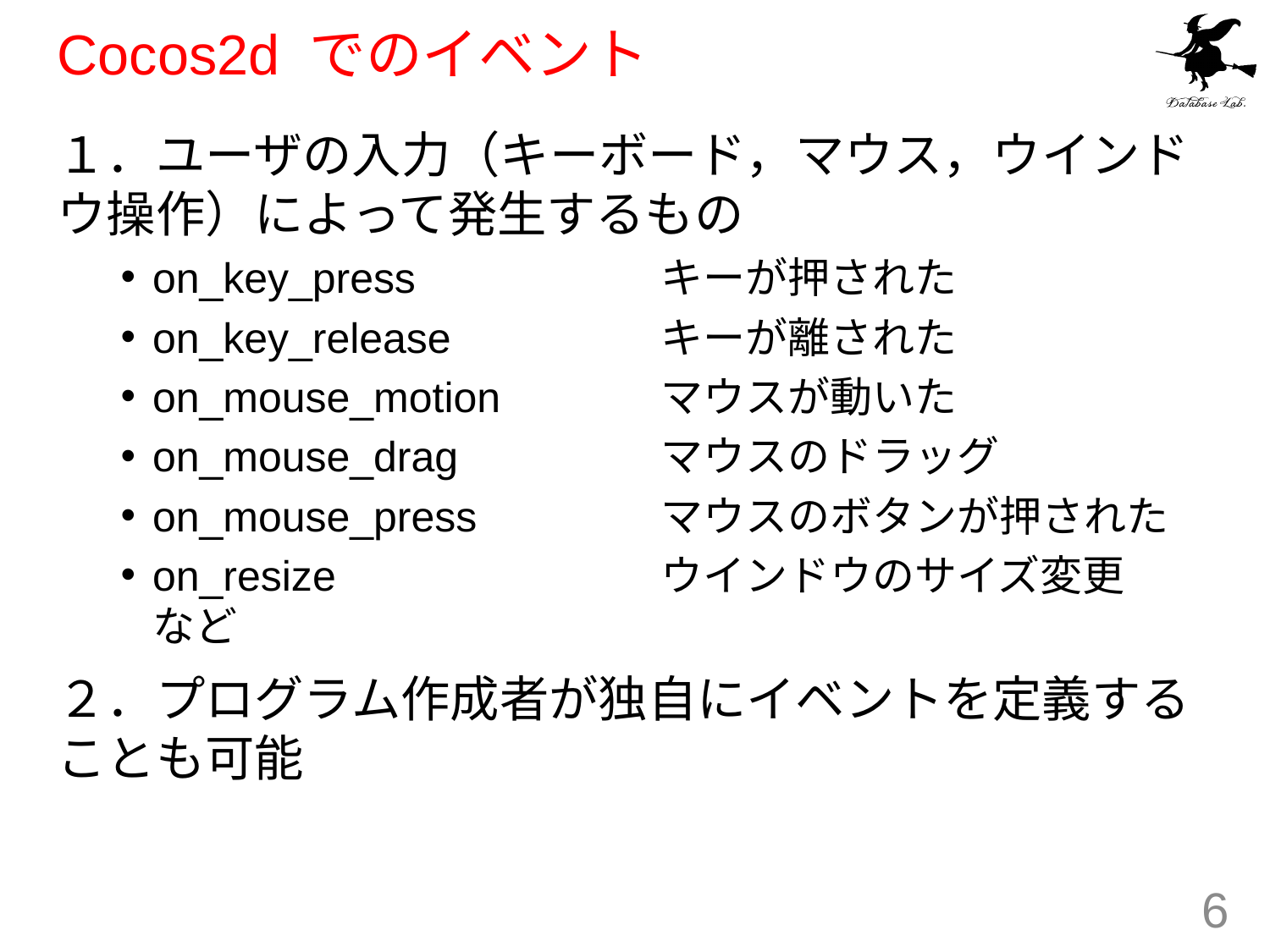

# Cocos2d でのイベント
１．ユーザの入力（キーボード，マウス，ウインドウ操作）によって発生するもの
on_key_press    		キーが押された
on_key_release		キーが離された
on_mouse_motion		マウスが動いた
on_mouse_drag		マウスのドラッグ
on_mouse_press		マウスのボタンが押された
on_resize			ウインドウのサイズ変更　など
２．プログラム作成者が独自にイベントを定義することも可能

6